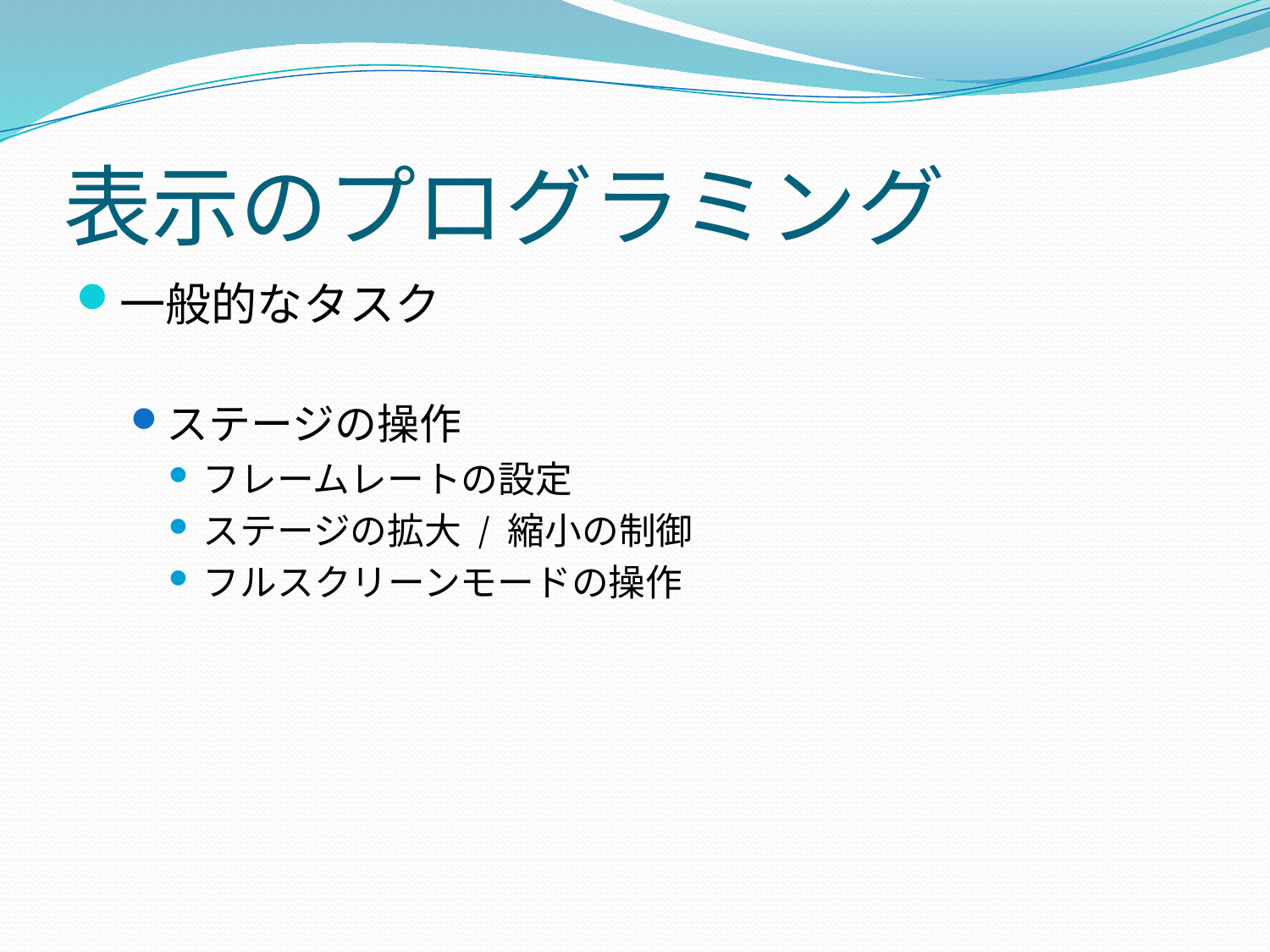

# 表示のプログラミング
一般的なタスク

ステージの操作
フレームレートの設定
ステージの拡大 / 縮小の制御
フルスクリーンモードの操作